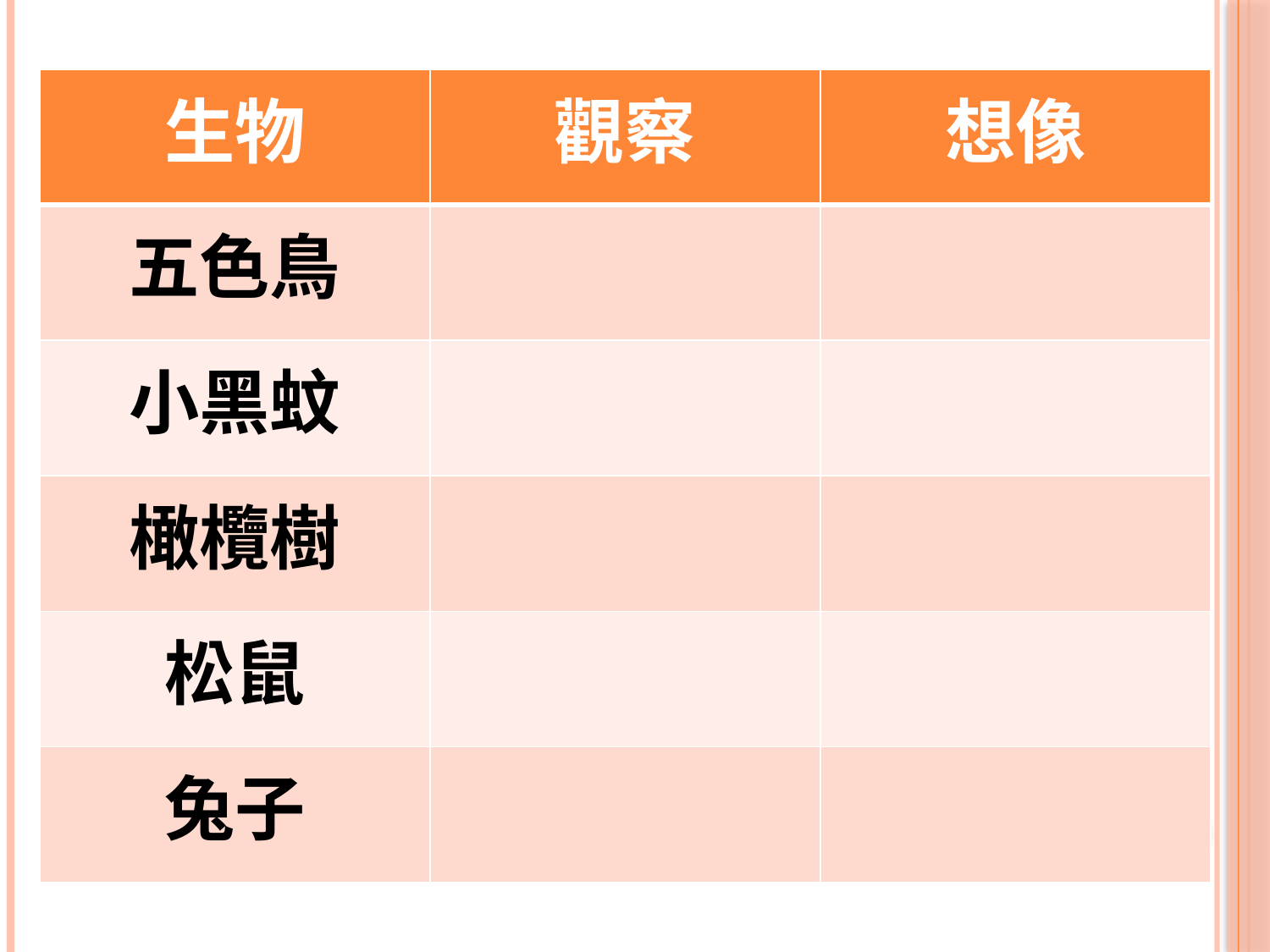

| 生物 | 觀察 | 想像 |
| --- | --- | --- |
| 五色鳥 |  |  |
| 小黑蚊 |  |  |
| 橄欖樹 |  |  |
| 松鼠 |  |  |
| 兔子 |  |  |